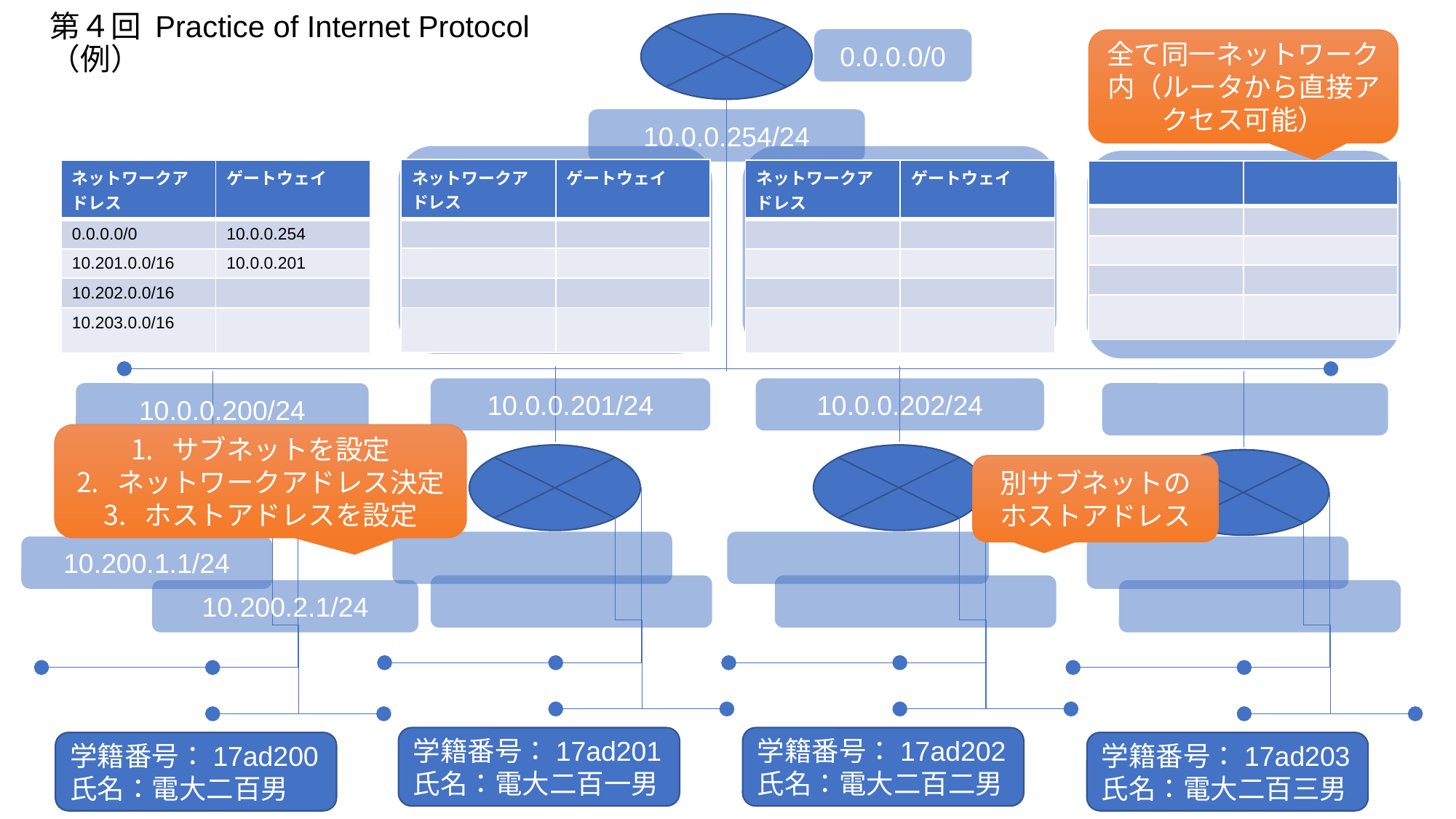

# 第４回 Practice of Internet Protocol（例）
0.0.0.0/0
全て同一ネットワーク内（ルータから直接アクセス可能）
10.0.0.254/24

10.0.0.201/24

学籍番号：17ad201
氏名：電大二百一男

10.0.0.202/24

学籍番号：17ad202
氏名：電大二百二男

学籍番号：17ad203
氏名：電大二百三男
| ネットワークアドレス | ゲートウェイ |
| --- | --- |
|  |  |
|  |  |
|  |  |
|  |  |
| ネットワークアドレス | ゲートウェイ |
| --- | --- |
|  |  |
|  |  |
|  |  |
|  |  |
| ネットワークアドレス | ゲートウェイ |
| --- | --- |
| 0.0.0.0/0 | 10.0.0.254 |
| 10.201.0.0/16 | 10.0.0.201 |
| 10.202.0.0/16 |  |
| 10.203.0.0/16 |  |
|  |  |
| --- | --- |
|  |  |
|  |  |
|  |  |
|  |  |
10.0.0.200/24

10.200.1.1/24
10.200.2.1/24
学籍番号：17ad200
氏名：電大二百男
サブネットを設定
ネットワークアドレス決定
ホストアドレスを設定
別サブネットのホストアドレス